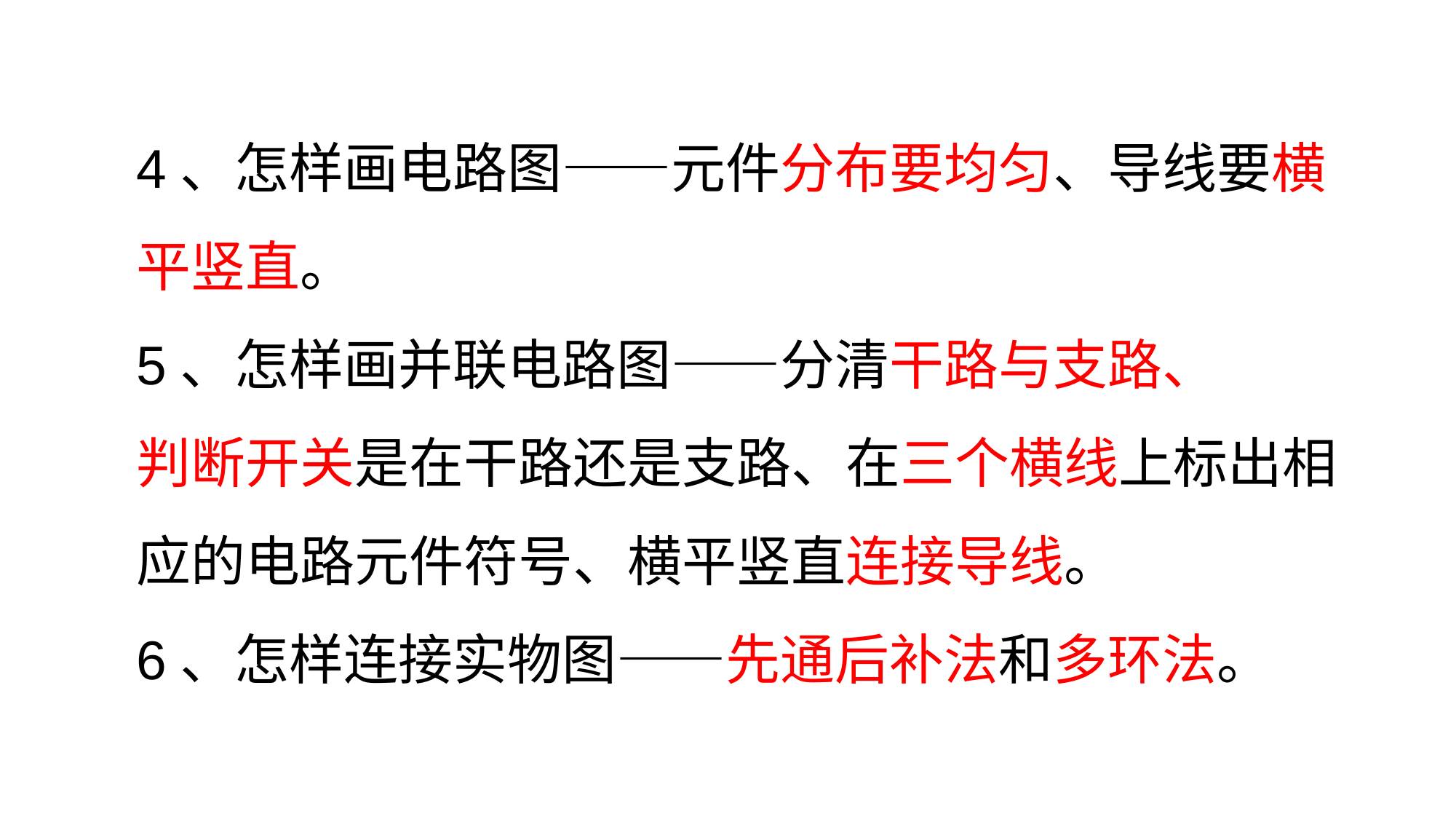

4、怎样画电路图——元件分布要均匀、导线要横平竖直。
5、怎样画并联电路图——分清干路与支路、
判断开关是在干路还是支路、在三个横线上标出相应的电路元件符号、横平竖直连接导线。
6、怎样连接实物图——先通后补法和多环法。